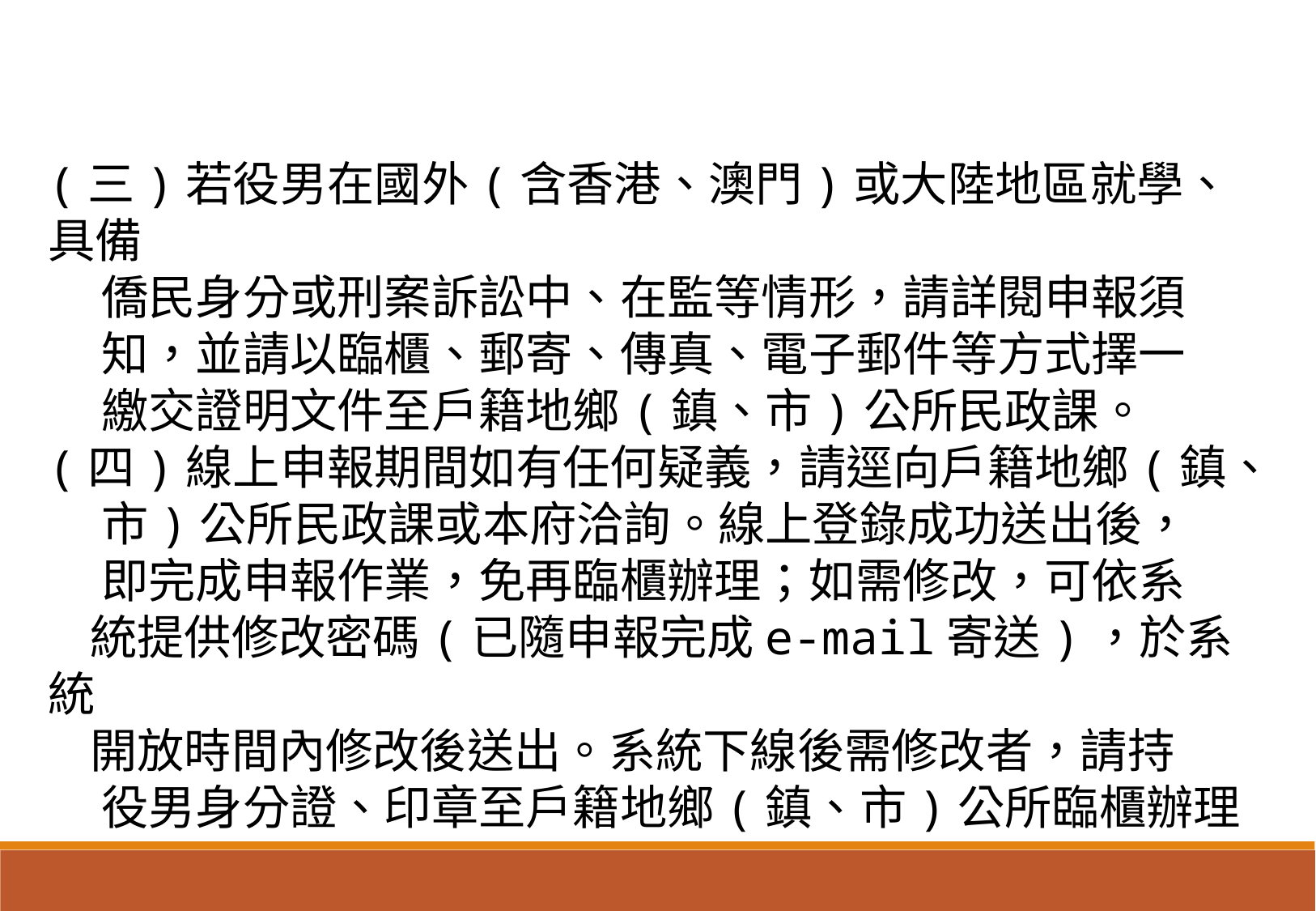

(三)若役男在國外(含香港、澳門)或大陸地區就學、具備
    僑民身分或刑案訴訟中、在監等情形，請詳閱申報須
    知，並請以臨櫃、郵寄、傳真、電子郵件等方式擇一
    繳交證明文件至戶籍地鄉(鎮、市)公所民政課。 
(四)線上申報期間如有任何疑義，請逕向戶籍地鄉(鎮、
    市)公所民政課或本府洽詢。線上登錄成功送出後，
    即完成申報作業，免再臨櫃辦理；如需修改，可依系
    統提供修改密碼(已隨申報完成e-mail寄送)，於系統
    開放時間內修改後送出。系統下線後需修改者，請持
    役男身分證、印章至戶籍地鄉(鎮、市)公所臨櫃辦理